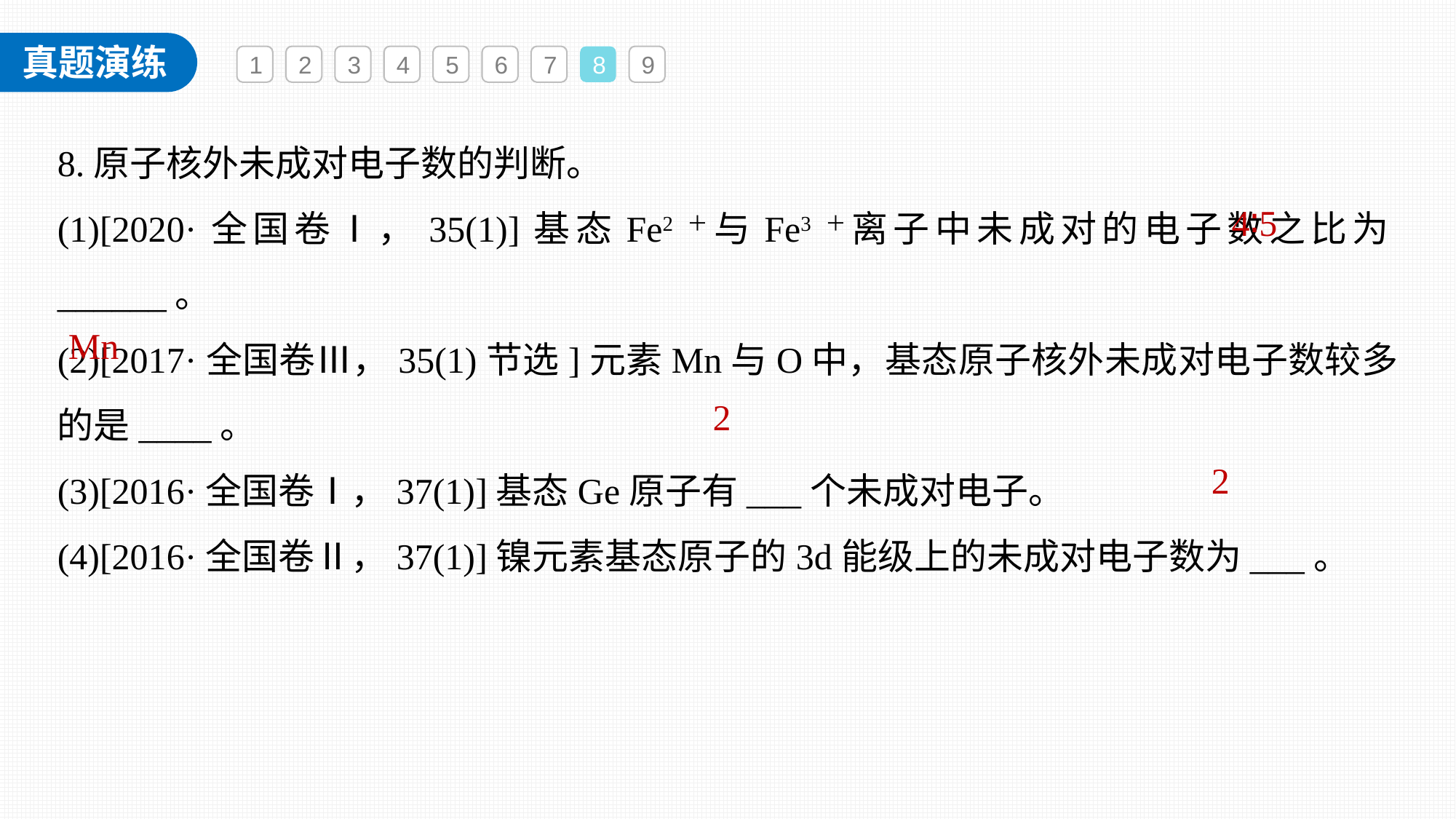

1
2
3
4
5
6
7
8
9
8.原子核外未成对电子数的判断。
(1)[2020·全国卷Ⅰ，35(1)]基态Fe2＋与Fe3＋离子中未成对的电子数之比为______。
(2)[2017·全国卷Ⅲ，35(1)节选]元素Mn与O中，基态原子核外未成对电子数较多的是____。
(3)[2016·全国卷Ⅰ，37(1)]基态Ge原子有___个未成对电子。
(4)[2016·全国卷Ⅱ，37(1)]镍元素基态原子的3d能级上的未成对电子数为___。
4∶5
Mn
2
2